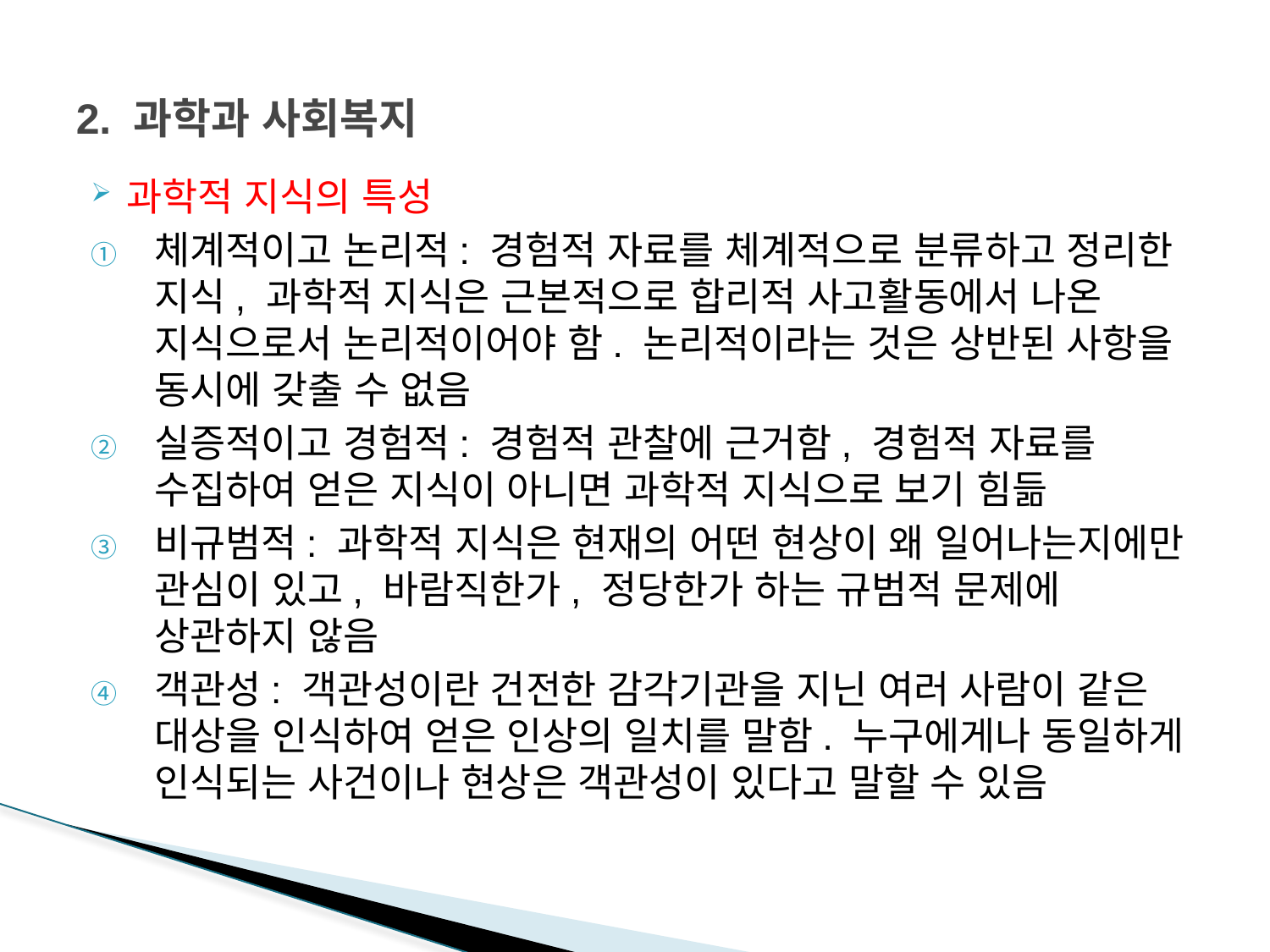

# 2. 과학과 사회복지
과학적 지식의 특성
체계적이고 논리적: 경험적 자료를 체계적으로 분류하고 정리한 지식, 과학적 지식은 근본적으로 합리적 사고활동에서 나온 지식으로서 논리적이어야 함. 논리적이라는 것은 상반된 사항을 동시에 갖출 수 없음
실증적이고 경험적: 경험적 관찰에 근거함, 경험적 자료를 수집하여 얻은 지식이 아니면 과학적 지식으로 보기 힘듦
비규범적: 과학적 지식은 현재의 어떤 현상이 왜 일어나는지에만 관심이 있고, 바람직한가, 정당한가 하는 규범적 문제에 상관하지 않음
객관성: 객관성이란 건전한 감각기관을 지닌 여러 사람이 같은 대상을 인식하여 얻은 인상의 일치를 말함. 누구에게나 동일하게 인식되는 사건이나 현상은 객관성이 있다고 말할 수 있음